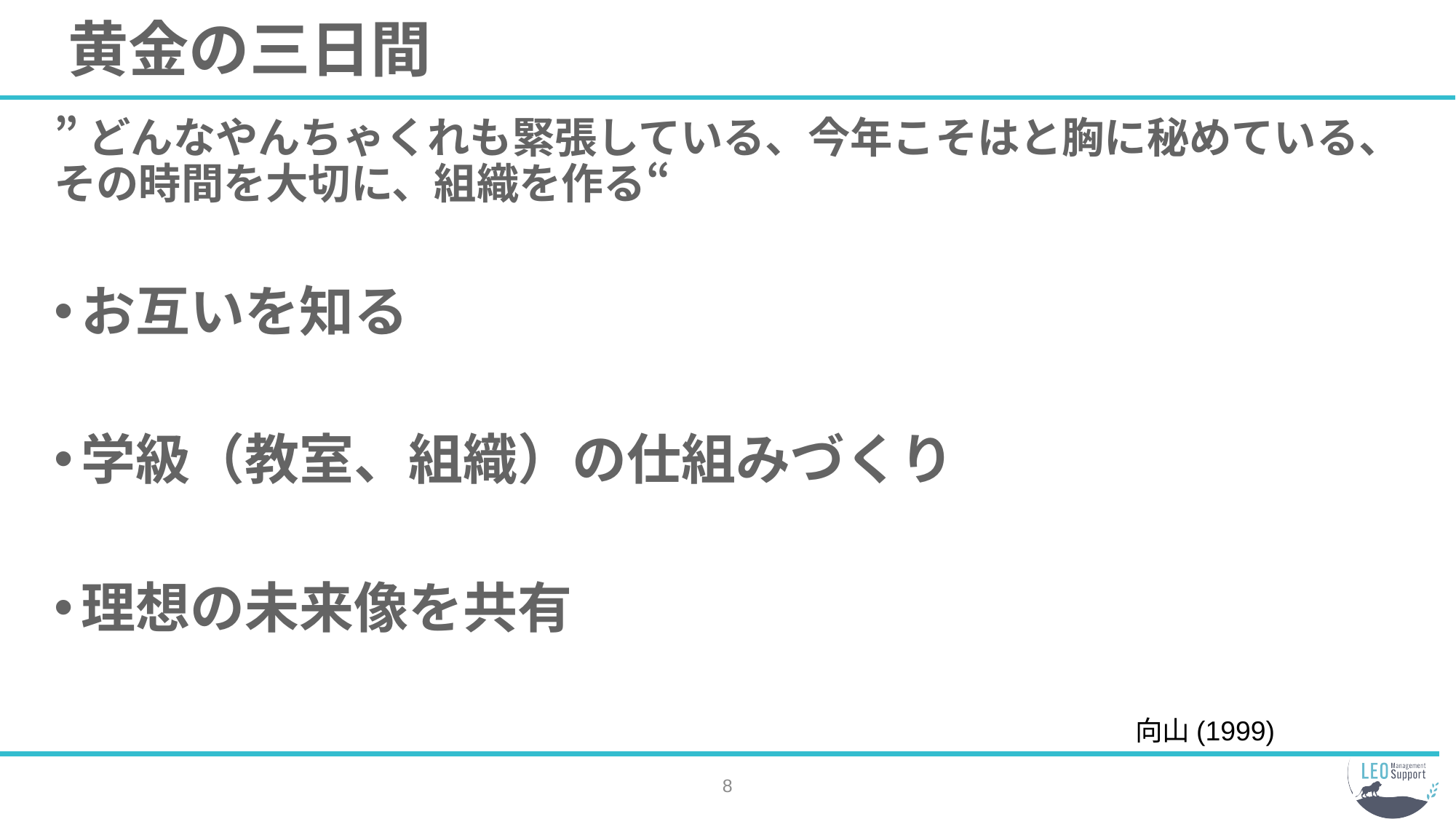

# 黄金の三日間
”どんなやんちゃくれも緊張している、今年こそはと胸に秘めている、その時間を大切に、組織を作る“

お互いを知る

学級（教室、組織）の仕組みづくり

理想の未来像を共有

向山(1999)
8